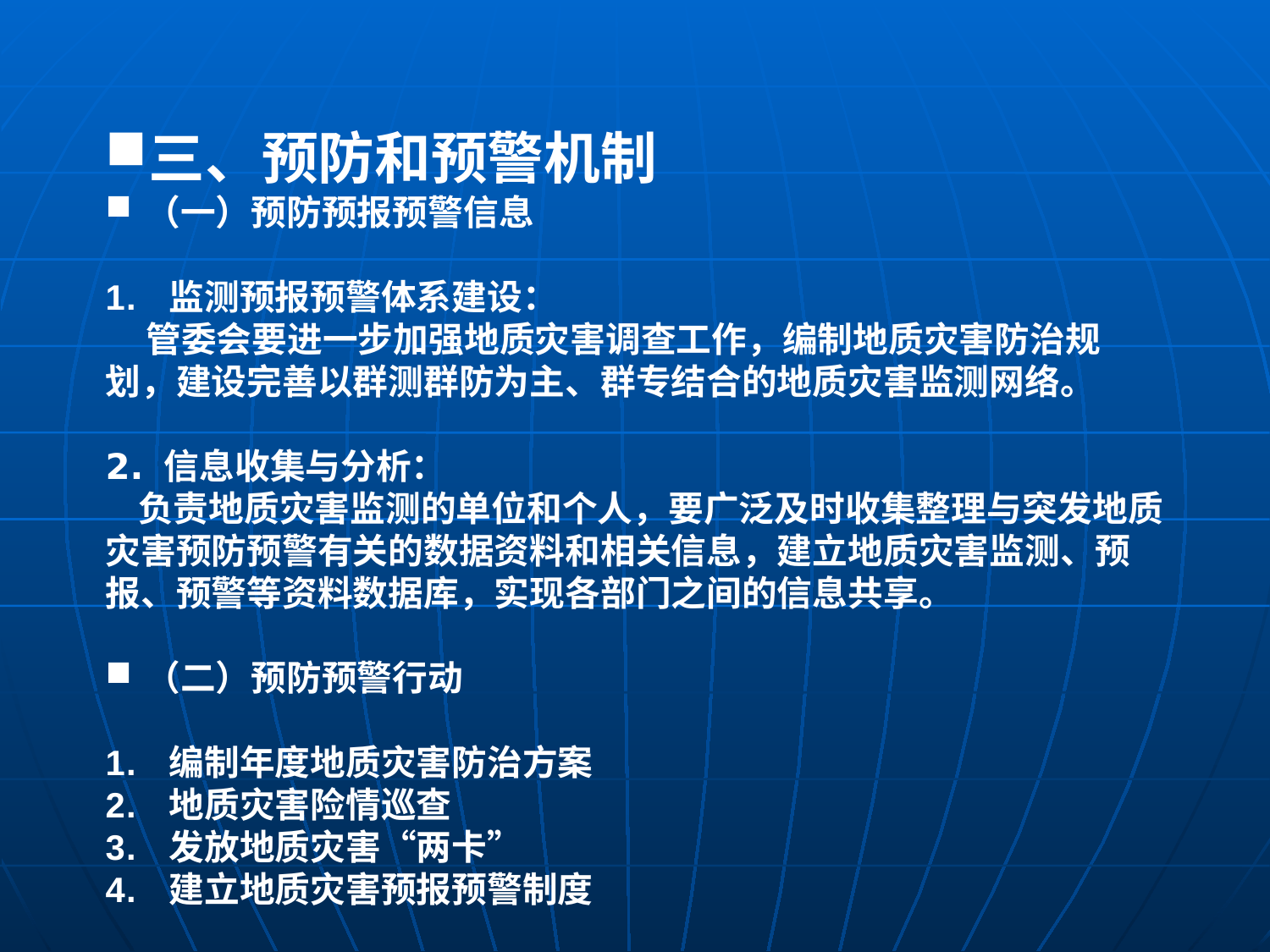

三、预防和预警机制
（一）预防预报预警信息

监测预报预警体系建设：
    管委会要进一步加强地质灾害调查工作，编制地质灾害防治规划，建设完善以群测群防为主、群专结合的地质灾害监测网络。

2. 信息收集与分析：
   负责地质灾害监测的单位和个人，要广泛及时收集整理与突发地质灾害预防预警有关的数据资料和相关信息，建立地质灾害监测、预报、预警等资料数据库，实现各部门之间的信息共享。

（二）预防预警行动

编制年度地质灾害防治方案
地质灾害险情巡查
发放地质灾害“两卡”
建立地质灾害预报预警制度